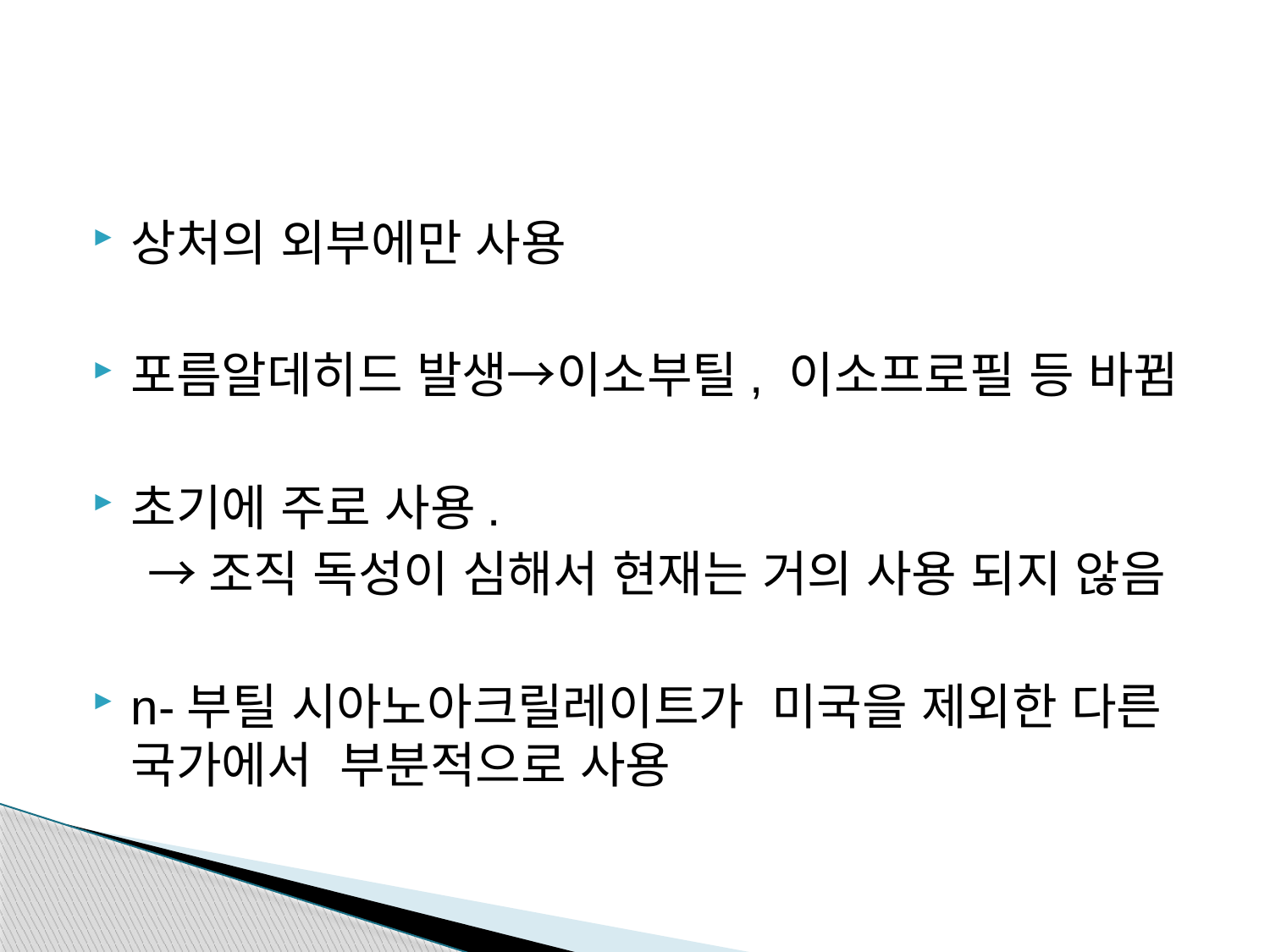

#
상처의 외부에만 사용

포름알데히드 발생→이소부틸, 이소프로필 등 바뀜

초기에 주로 사용.
    →조직 독성이 심해서 현재는 거의 사용 되지 않음

n-부틸 시아노아크릴레이트가  미국을 제외한 다른 국가에서  부분적으로 사용